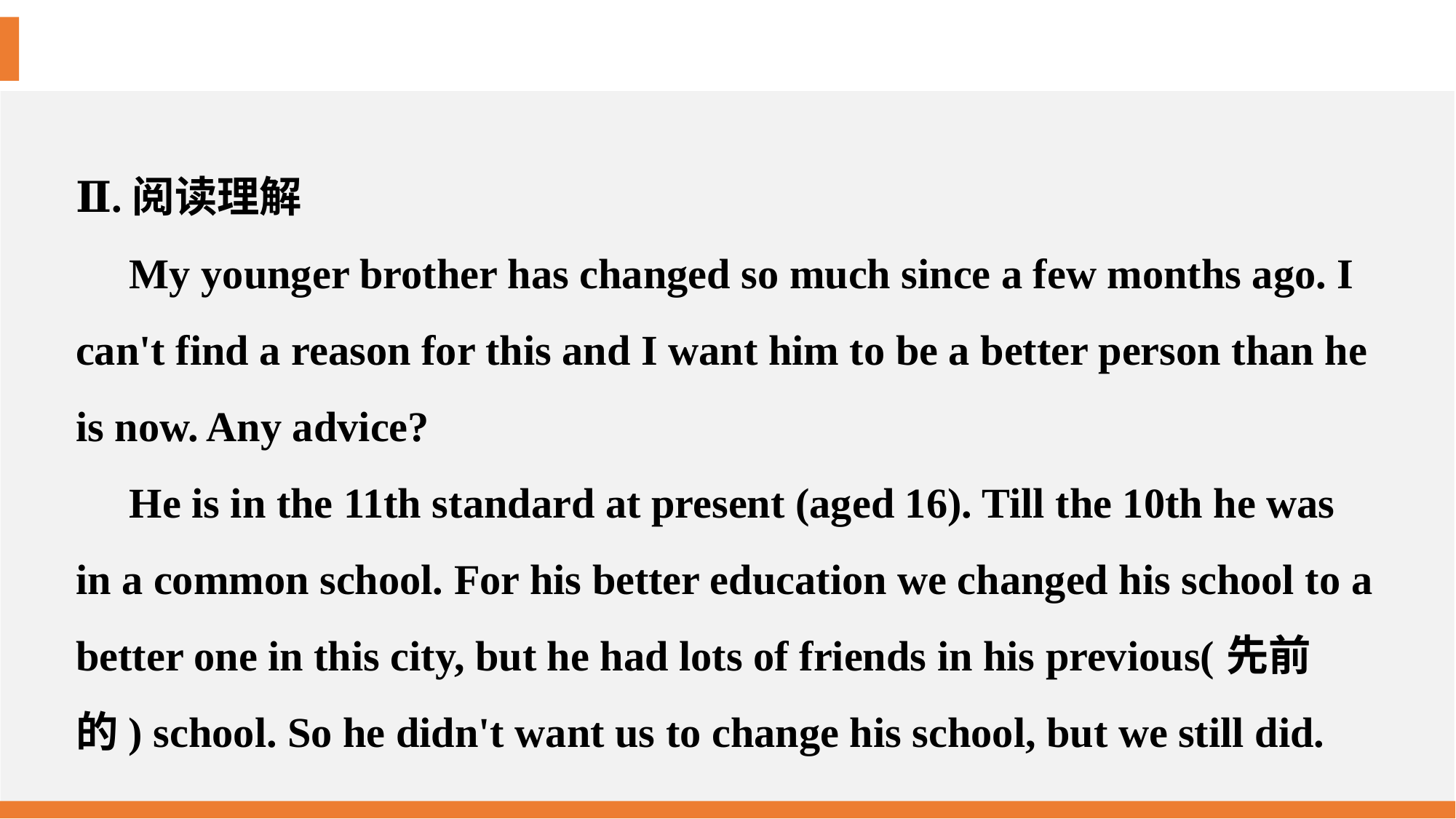

Ⅱ.阅读理解
My younger brother has changed so much since a few months ago. I can't find a reason for this and I want him to be a better person than he is now. Any advice?
He is in the 11th standard at present (aged 16). Till the 10th he was in a common school. For his better education we changed his school to a better one in this city, but he had lots of friends in his previous(先前的) school. So he didn't want us to change his school, but we still did.